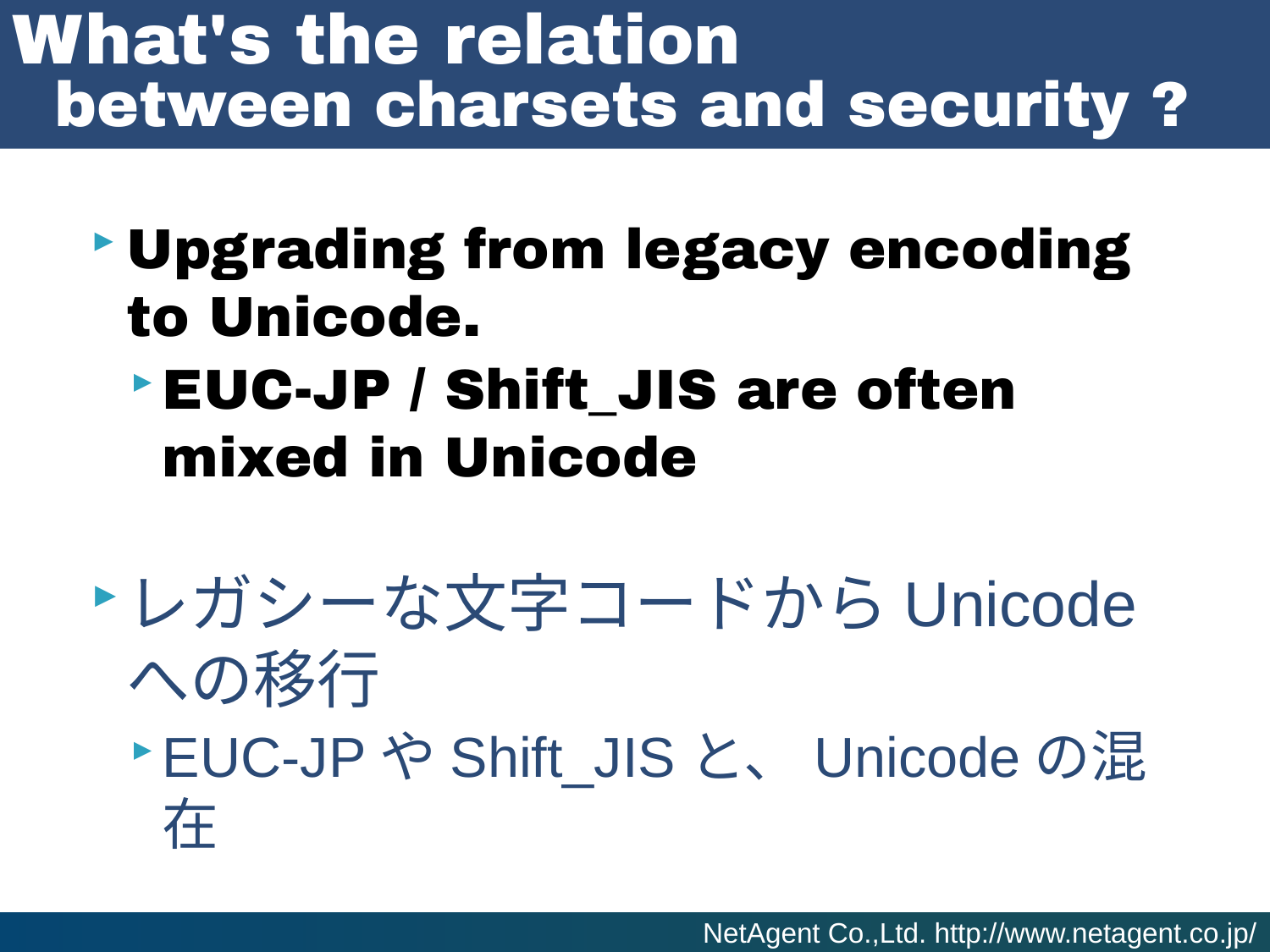

# What's the relation between charsets and security ?
Upgrading from legacy encoding to Unicode.
EUC-JP / Shift_JIS are often mixed in Unicode
レガシーな文字コードからUnicodeへの移行
EUC-JPやShift_JISと、Unicodeの混在